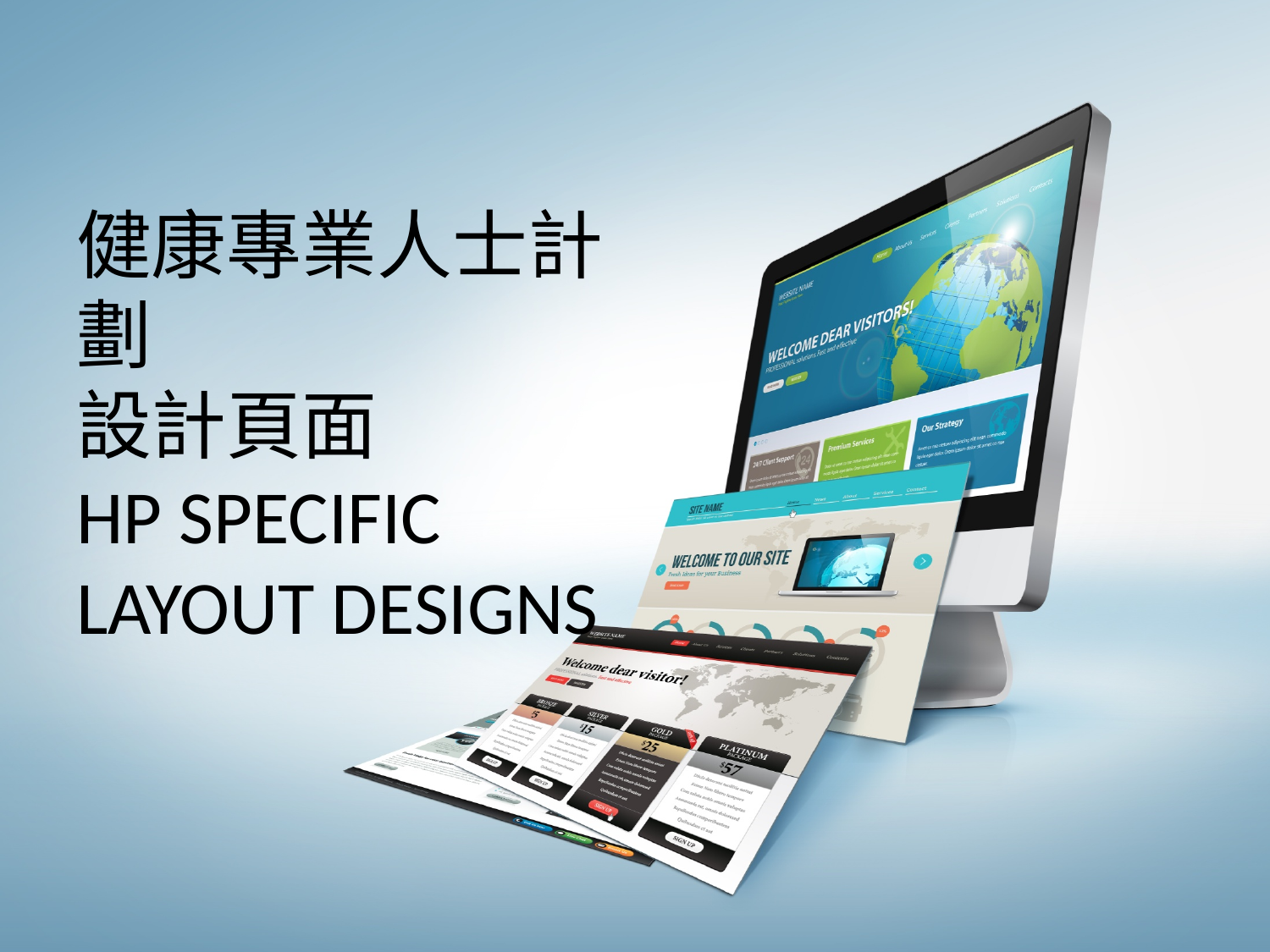

# 健康專業人士計劃 設計頁面 HP Specific Layout Designs